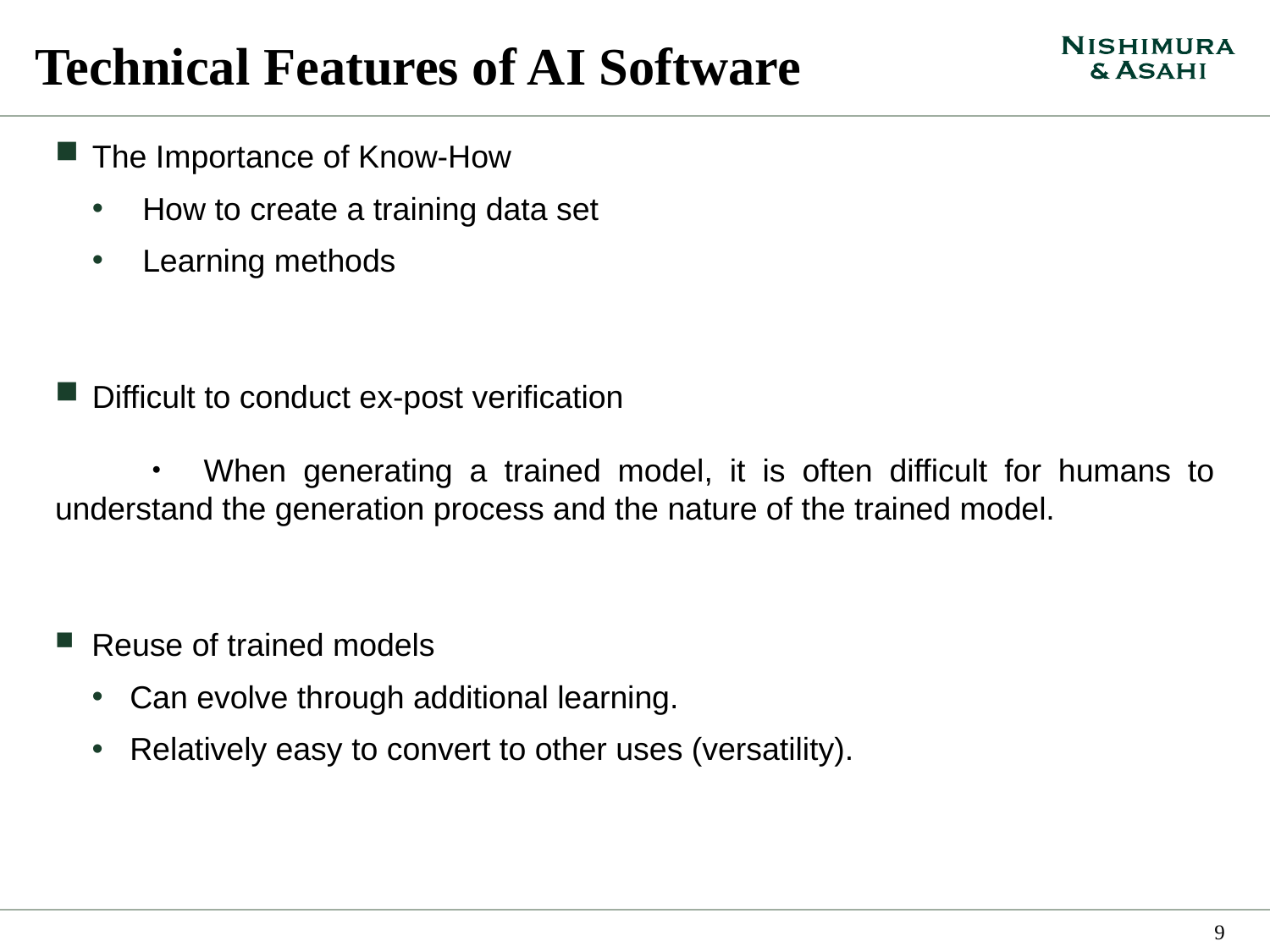

# Technical Features of AI Software
The Importance of Know-How
　How to create a training data set
　Learning methods

Difficult to conduct ex-post verification
  　・ When generating a trained model, it is often difficult for humans to understand the generation process and the nature of the trained model.

Reuse of trained models
Can evolve through additional learning.
Relatively easy to convert to other uses (versatility).